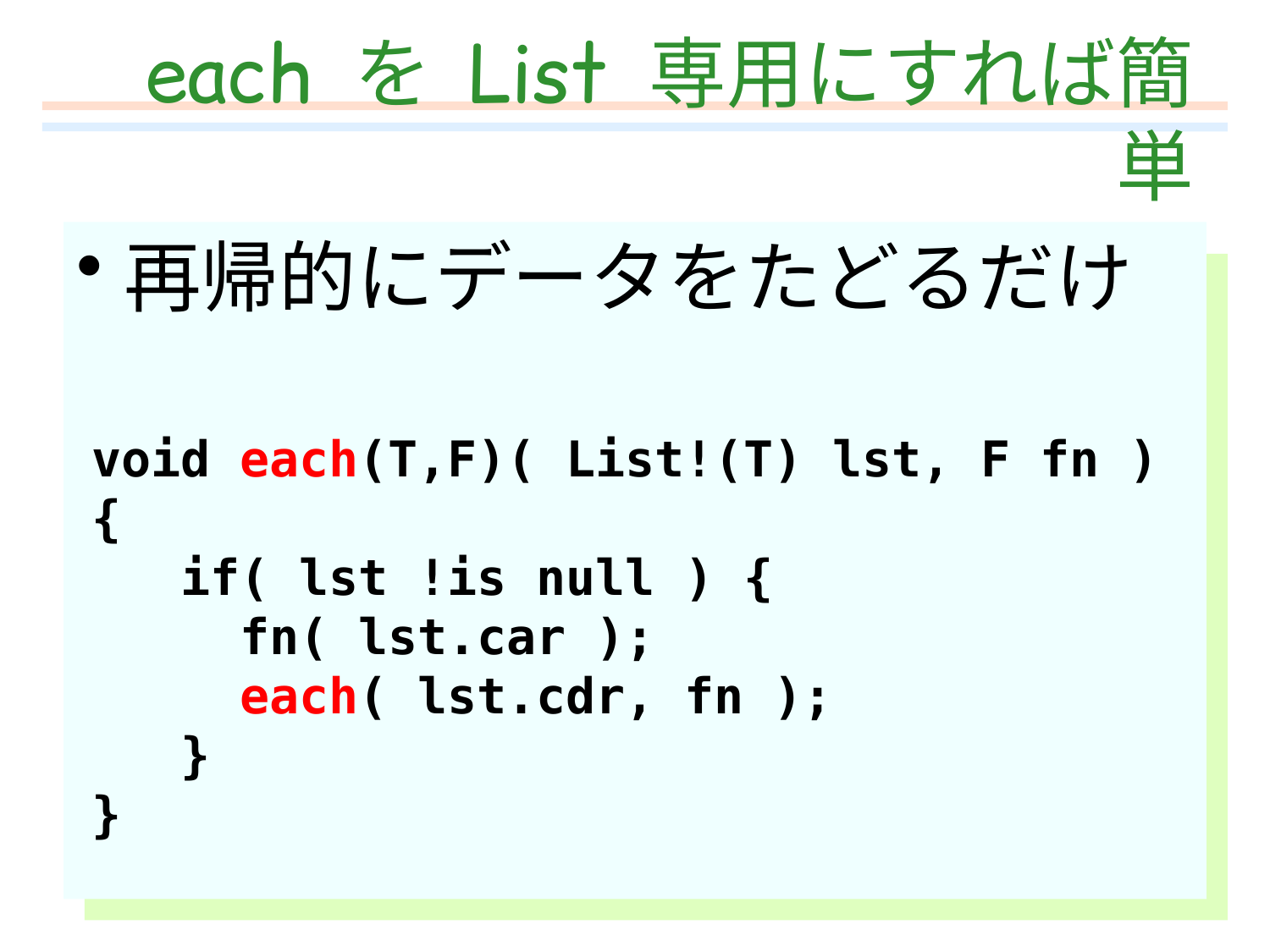

# each を List 専用にすれば簡単
再帰的にデータをたどるだけ
void each(T,F)( List!(T) lst, F fn )
{
   if( lst !is null ) {
     fn( lst.car );
     each( lst.cdr, fn );
   }
}